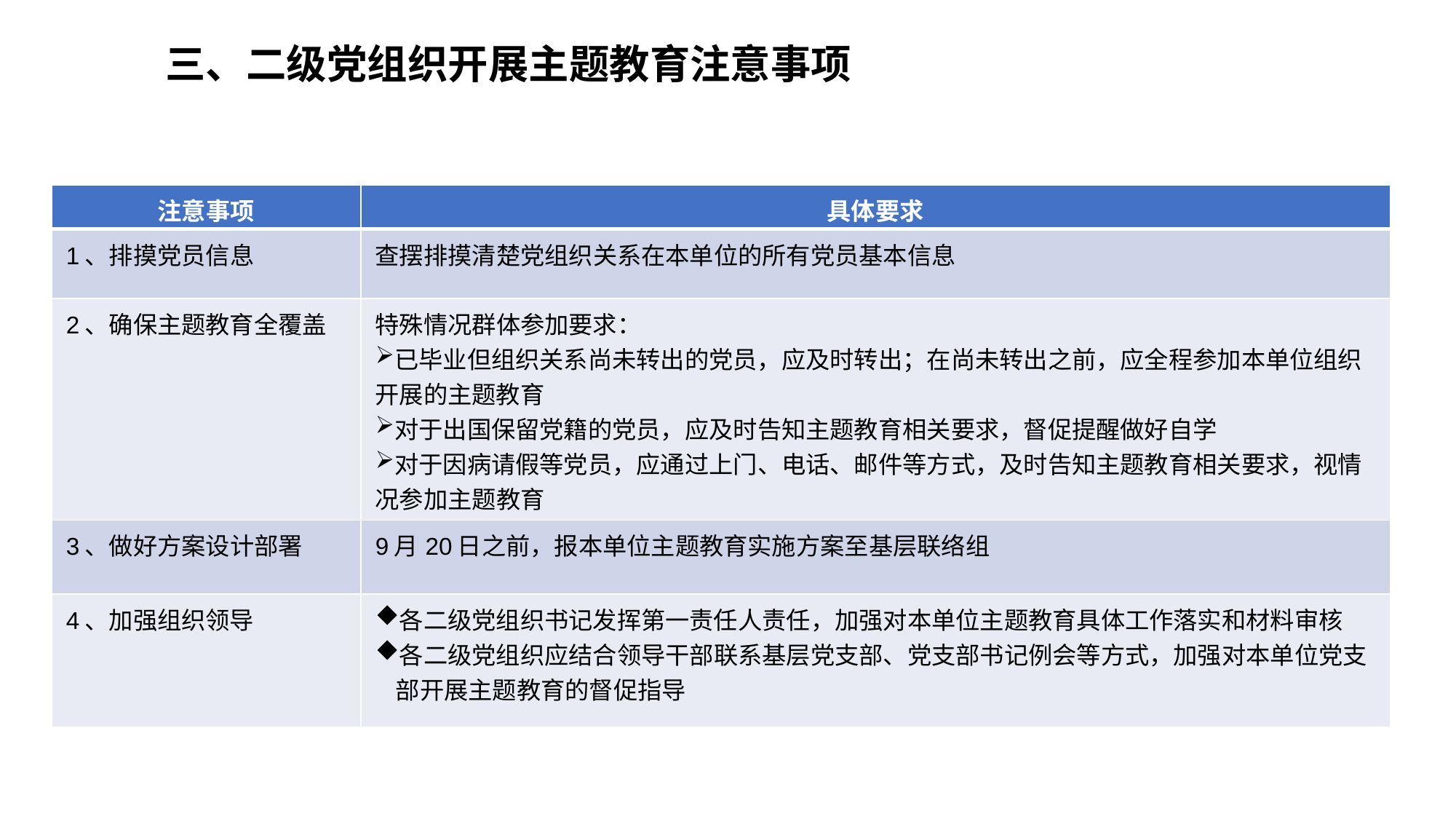

三、二级党组织开展主题教育注意事项
| 注意事项 | 具体要求 |
| --- | --- |
| 1、排摸党员信息 | 查摆排摸清楚党组织关系在本单位的所有党员基本信息 |
| 2、确保主题教育全覆盖 | 特殊情况群体参加要求： 已毕业但组织关系尚未转出的党员，应及时转出；在尚未转出之前，应全程参加本单位组织开展的主题教育 对于出国保留党籍的党员，应及时告知主题教育相关要求，督促提醒做好自学 对于因病请假等党员，应通过上门、电话、邮件等方式，及时告知主题教育相关要求，视情况参加主题教育 |
| 3、做好方案设计部署 | 9月20日之前，报本单位主题教育实施方案至基层联络组 |
| 4、加强组织领导 | 各二级党组织书记发挥第一责任人责任，加强对本单位主题教育具体工作落实和材料审核 各二级党组织应结合领导干部联系基层党支部、党支部书记例会等方式，加强对本单位党支部开展主题教育的督促指导 |